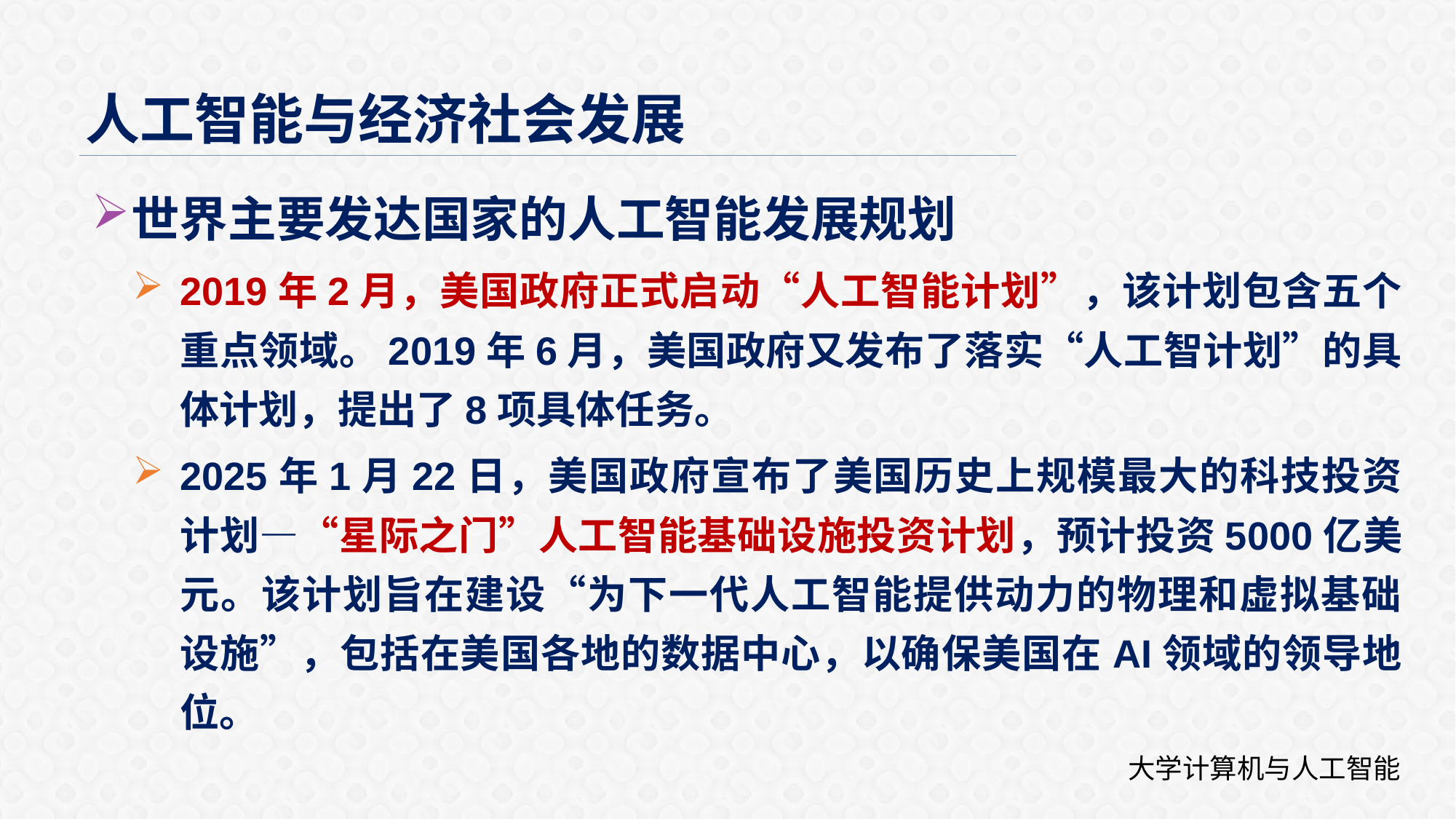

人工智能与经济社会发展
世界主要发达国家的人工智能发展规划
2019年2月，美国政府正式启动“人工智能计划”，该计划包含五个重点领域。2019年6月，美国政府又发布了落实“人工智计划”的具体计划，提出了8项具体任务。
2025年1月22日，美国政府宣布了美国历史上规模最大的科技投资计划—“星际之门”人工智能基础设施投资计划，预计投资5000亿美元。该计划旨在建设“为下一代人工智能提供动力的物理和虚拟基础设施”，包括在美国各地的数据中心，以确保美国在AI领域的领导地位。